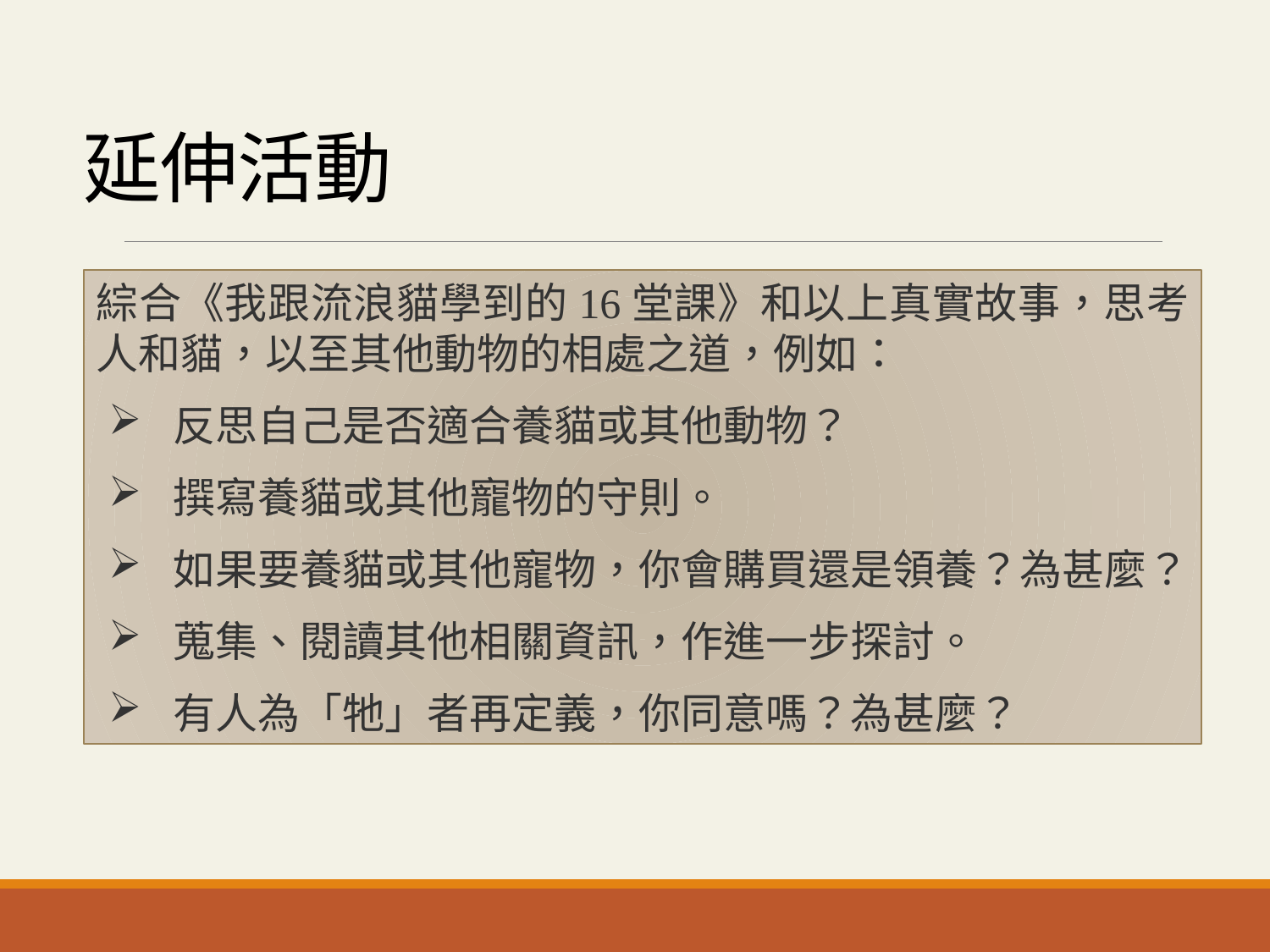

延伸活動
綜合《我跟流浪貓學到的16堂課》和以上真實故事，思考人和貓，以至其他動物的相處之道，例如：
  反思自己是否適合養貓或其他動物？
  撰寫養貓或其他寵物的守則。
  如果要養貓或其他寵物，你會購買還是領養？為甚麼？
  蒐集、閱讀其他相關資訊，作進一步探討。
  有人為「牠」者再定義，你同意嗎？為甚麼？